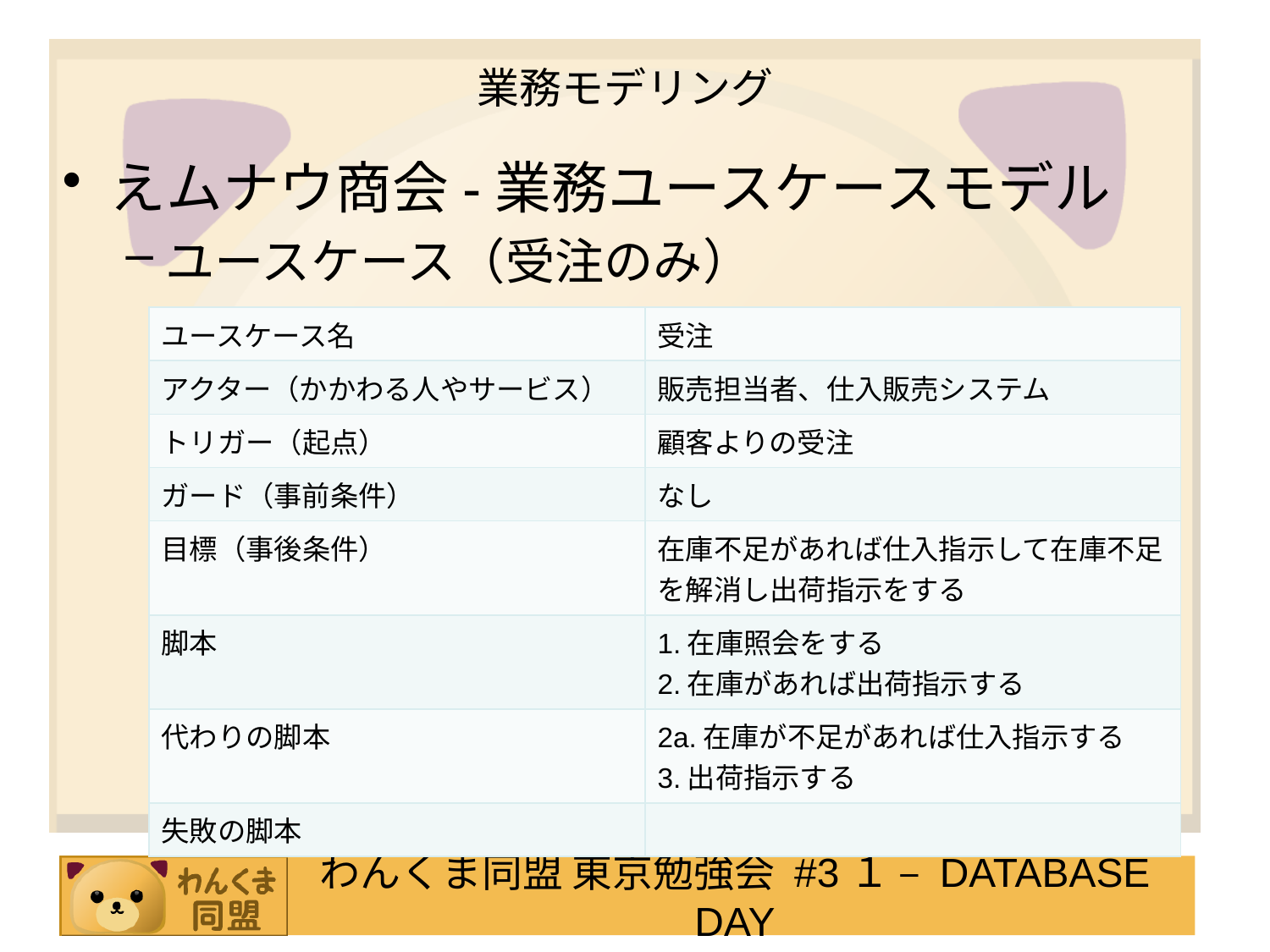

# 業務モデリング
えムナウ商会-業務ユースケースモデル
ユースケース（受注のみ）
| ユースケース名 | 受注 |
| --- | --- |
| アクター（かかわる人やサービス） | 販売担当者、仕入販売システム |
| トリガー（起点） | 顧客よりの受注 |
| ガード（事前条件） | なし |
| 目標（事後条件） | 在庫不足があれば仕入指示して在庫不足を解消し出荷指示をする |
| 脚本 | 1.在庫照会をする 2.在庫があれば出荷指示する |
| 代わりの脚本 | 2a.在庫が不足があれば仕入指示する 3.出荷指示する |
| 失敗の脚本 |  |